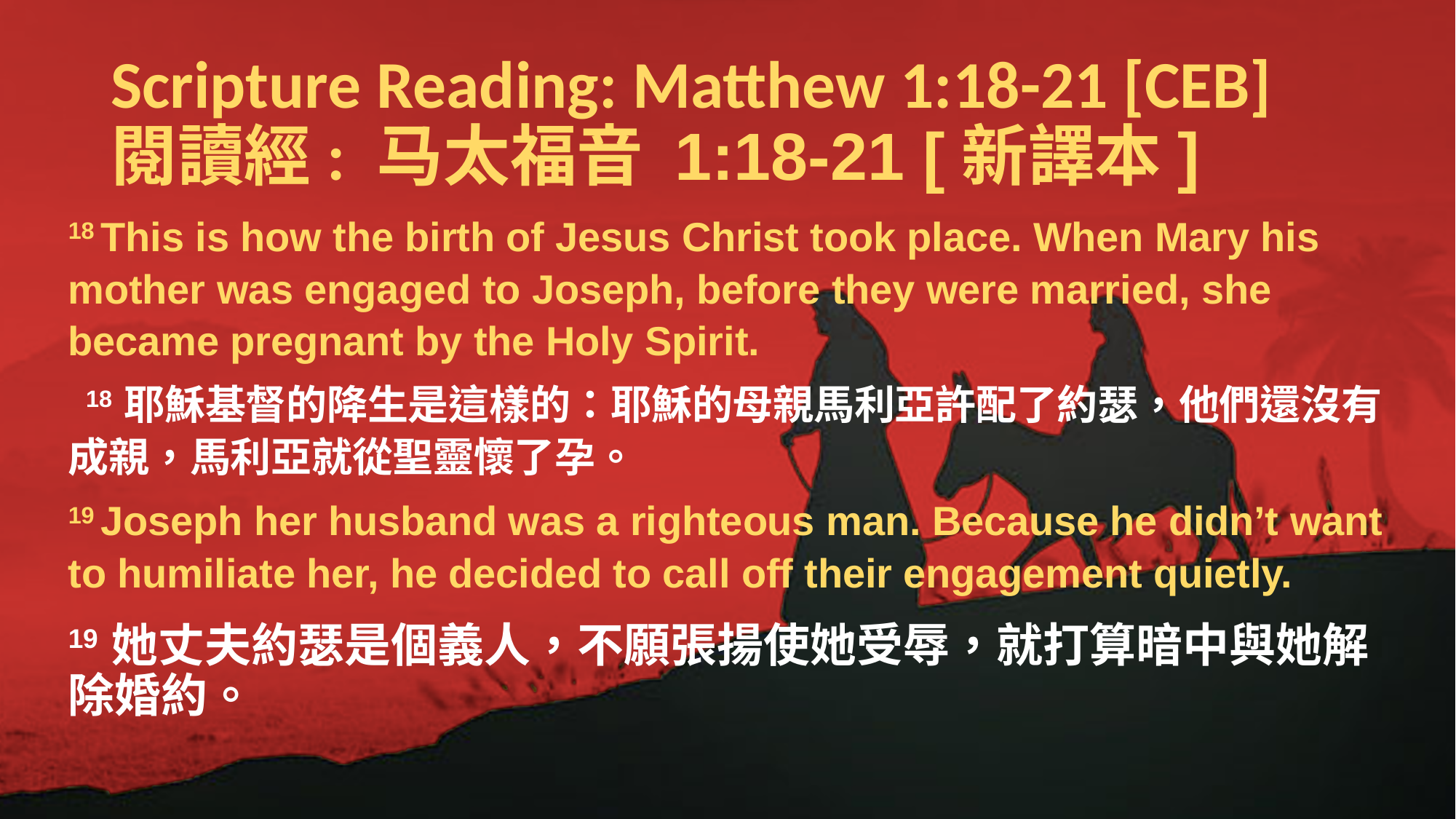

# Scripture Reading: Matthew 1:18-21 [CEB] 閱讀經: 马太福音 1:18-21 [新譯本]
18 This is how the birth of Jesus Christ took place. When Mary his mother was engaged to Joseph, before they were married, she became pregnant by the Holy Spirit.
  18 耶穌基督的降生是這樣的：耶穌的母親馬利亞許配了約瑟，他們還沒有成親，馬利亞就從聖靈懷了孕。
19 Joseph her husband was a righteous man. Because he didn’t want to humiliate her, he decided to call off their engagement quietly.
19 她丈夫約瑟是個義人，不願張揚使她受辱，就打算暗中與她解除婚約。